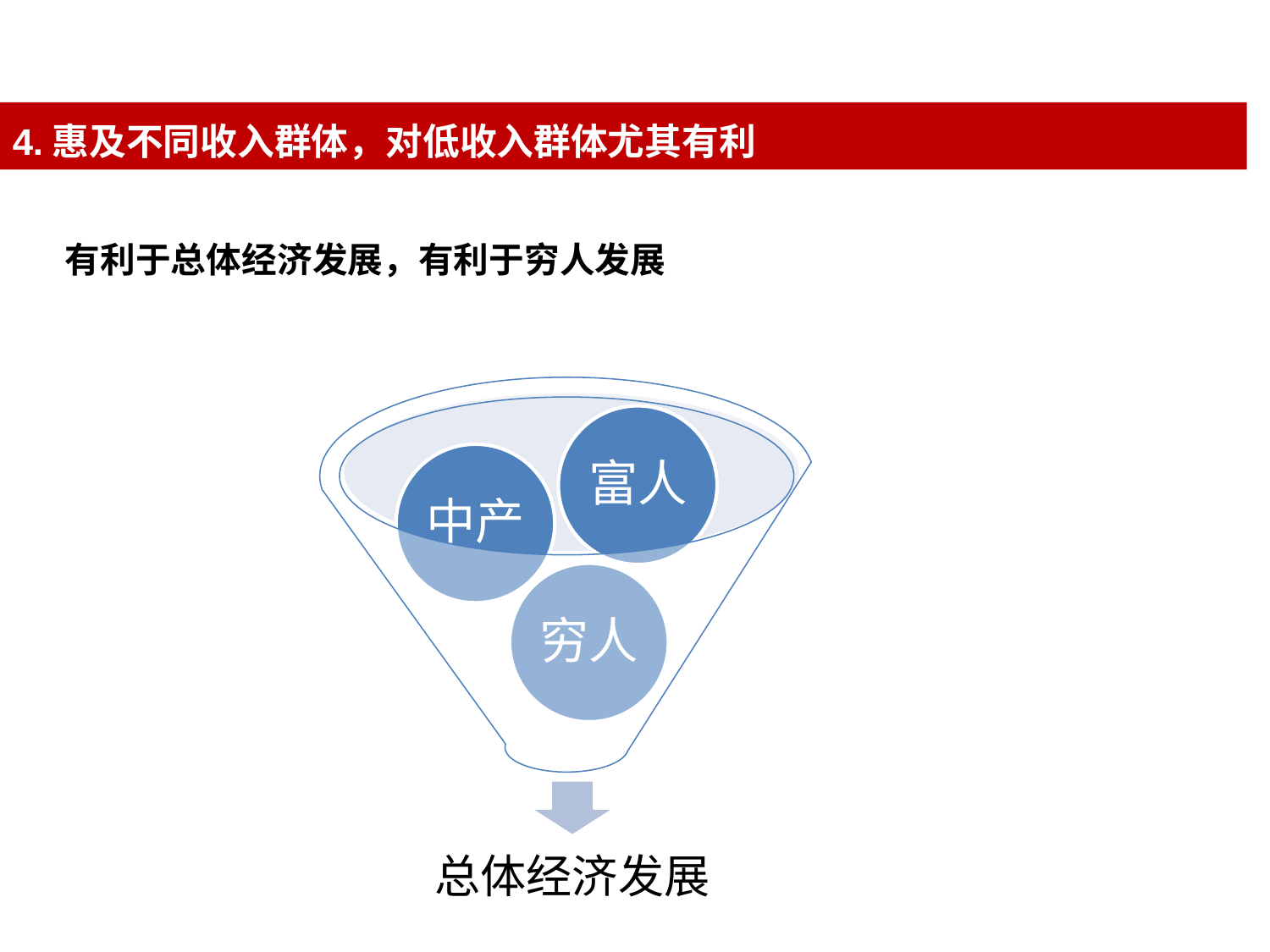

4.惠及不同收入群体，对低收入群体尤其有利
有利于总体经济发展，有利于穷人发展

总体经济发展
穷人
中产
富人